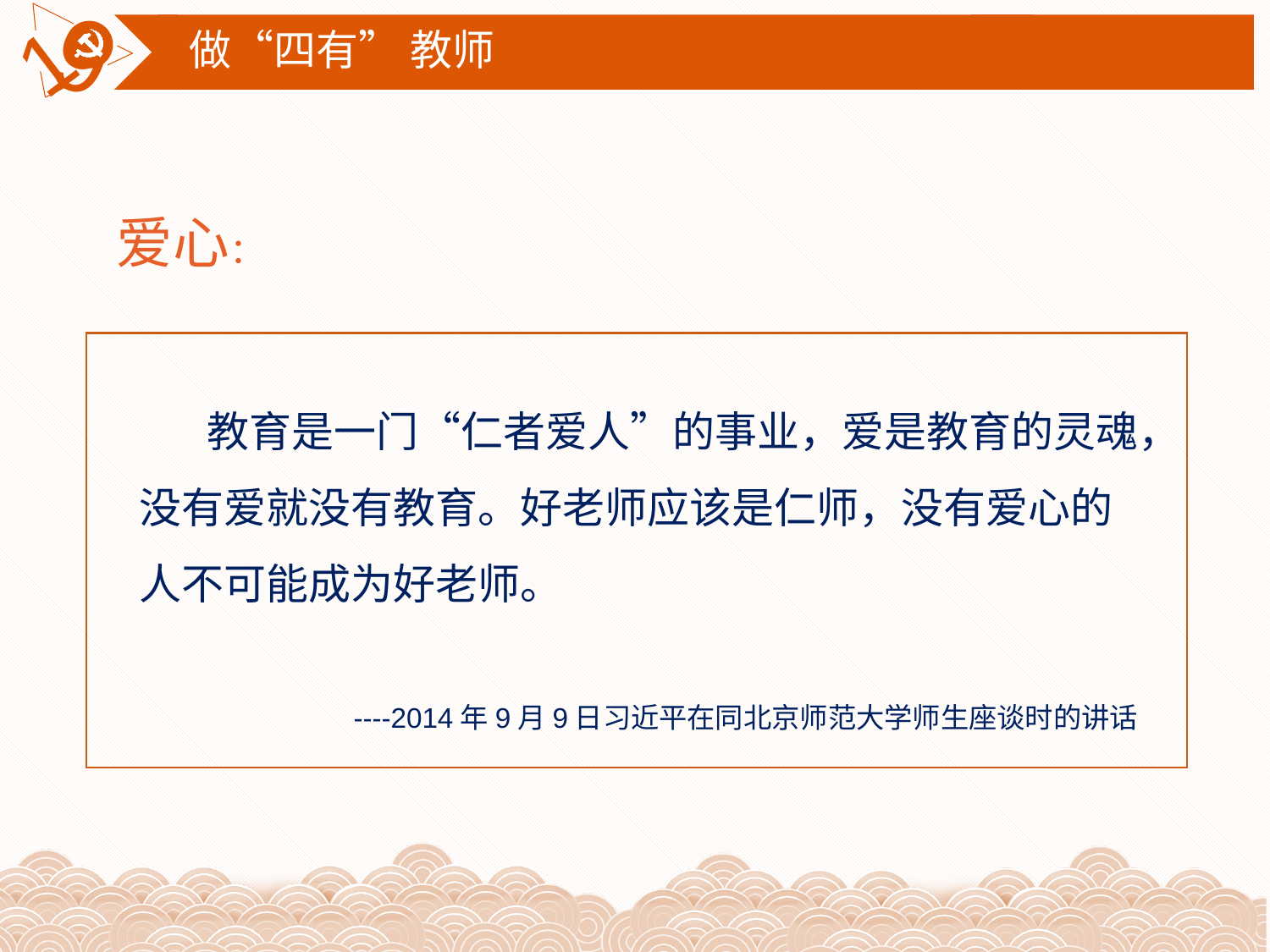

做“四有” 教师
爱心：

      教育是一门“仁者爱人”的事业，爱是教育的灵魂，没有爱就没有教育。好老师应该是仁师，没有爱心的人不可能成为好老师。

                      ----2014年9月9日习近平在同北京师范大学师生座谈时的讲话